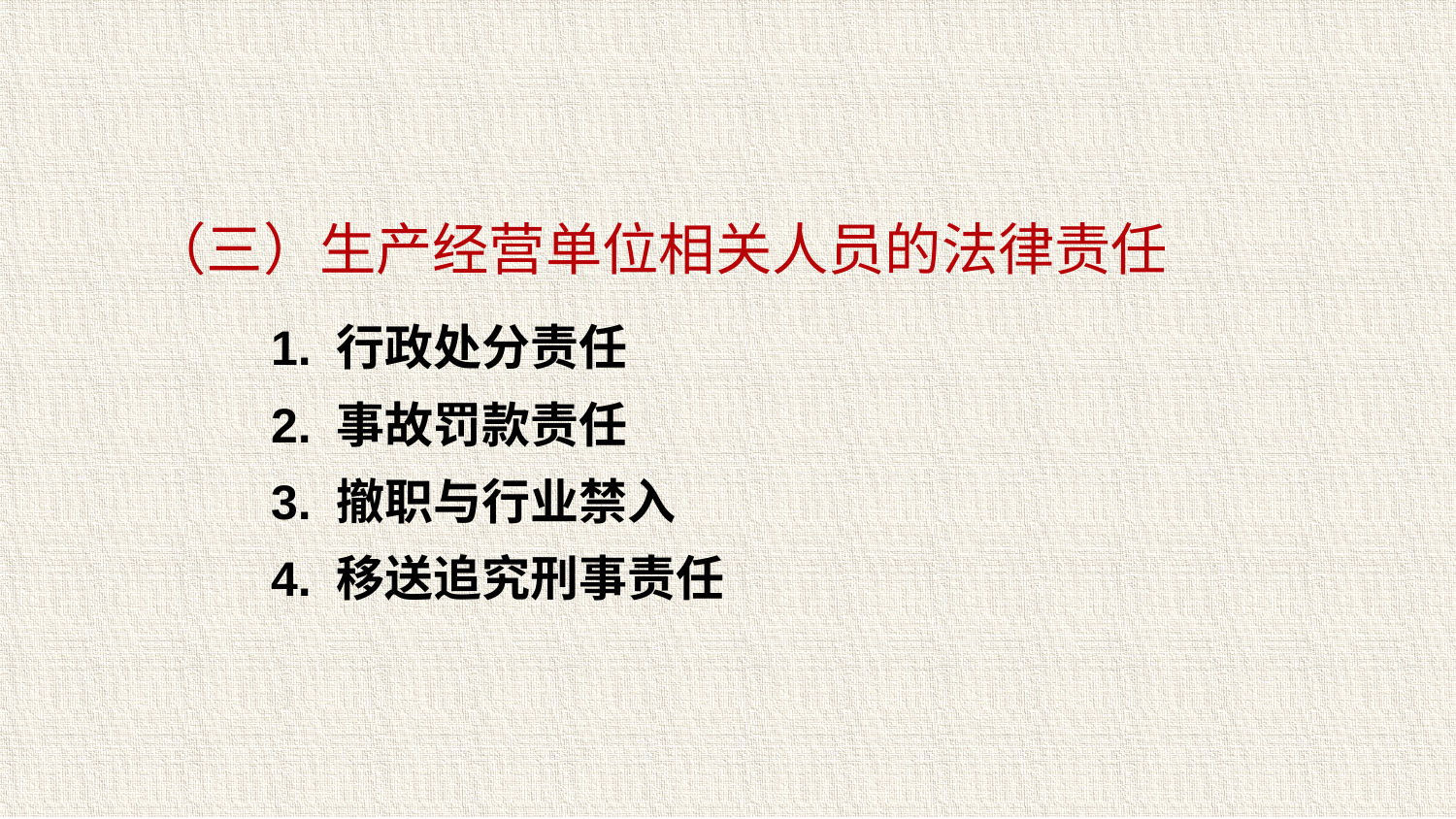

（三）生产经营单位相关人员的法律责任
1. 行政处分责任
2. 事故罚款责任
3. 撤职与行业禁入
4. 移送追究刑事责任